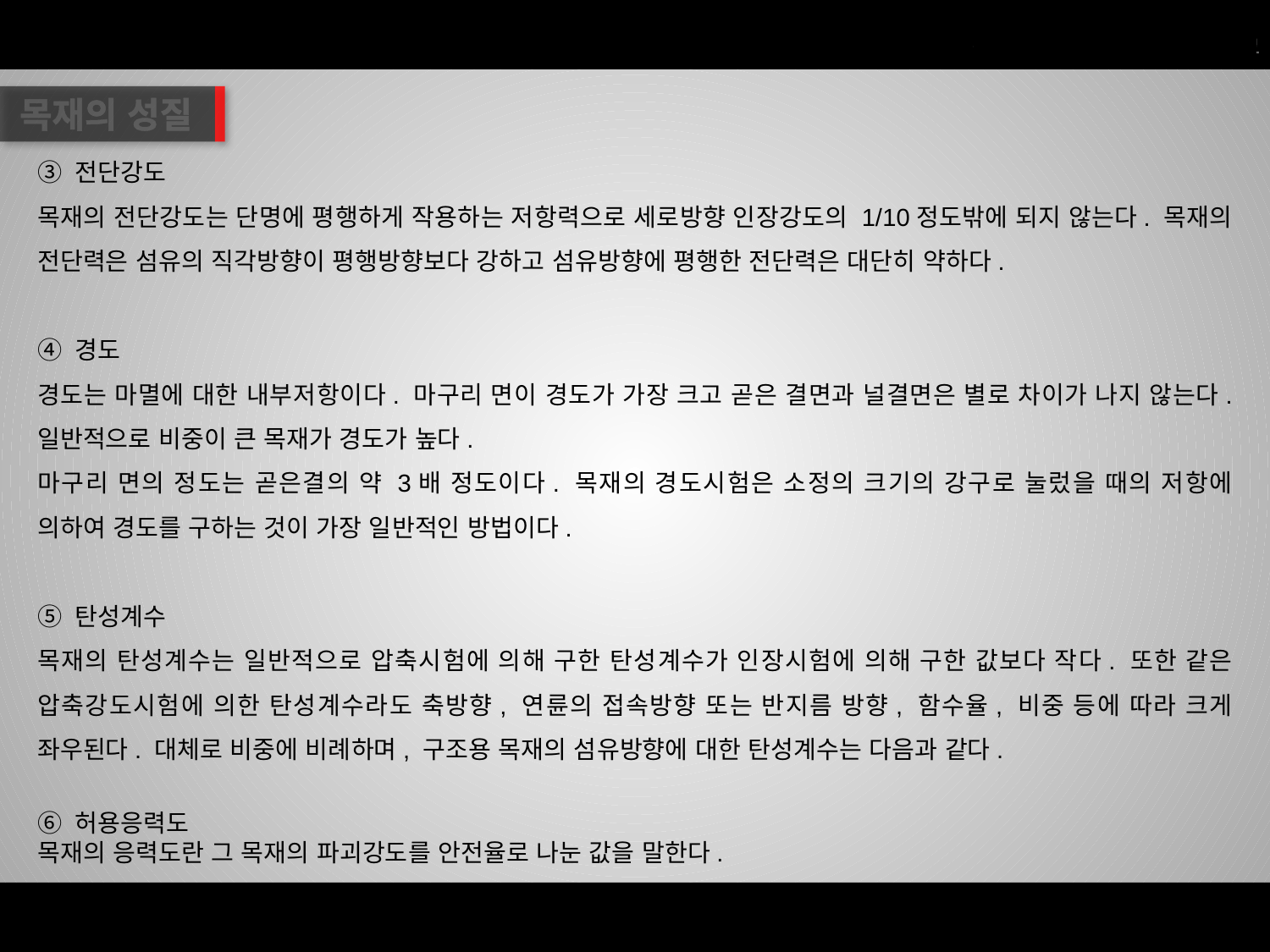

목재의 성질

③ 전단강도
목재의 전단강도는 단명에 평행하게 작용하는 저항력으로 세로방향 인장강도의 1/10정도밖에 되지 않는다. 목재의 전단력은 섬유의 직각방향이 평행방향보다 강하고 섬유방향에 평행한 전단력은 대단히 약하다.

④ 경도
경도는 마멸에 대한 내부저항이다. 마구리 면이 경도가 가장 크고 곧은 결면과 널결면은 별로 차이가 나지 않는다. 일반적으로 비중이 큰 목재가 경도가 높다.
마구리 면의 정도는 곧은결의 약 3배 정도이다. 목재의 경도시험은 소정의 크기의 강구로 눌렀을 때의 저항에 의하여 경도를 구하는 것이 가장 일반적인 방법이다.

⑤ 탄성계수
목재의 탄성계수는 일반적으로 압축시험에 의해 구한 탄성계수가 인장시험에 의해 구한 값보다 작다. 또한 같은 압축강도시험에 의한 탄성계수라도 축방향, 연륜의 접속방향 또는 반지름 방향, 함수율, 비중 등에 따라 크게 좌우된다. 대체로 비중에 비례하며, 구조용 목재의 섬유방향에 대한 탄성계수는 다음과 같다.

⑥ 허용응력도
목재의 응력도란 그 목재의 파괴강도를 안전율로 나눈 값을 말한다.